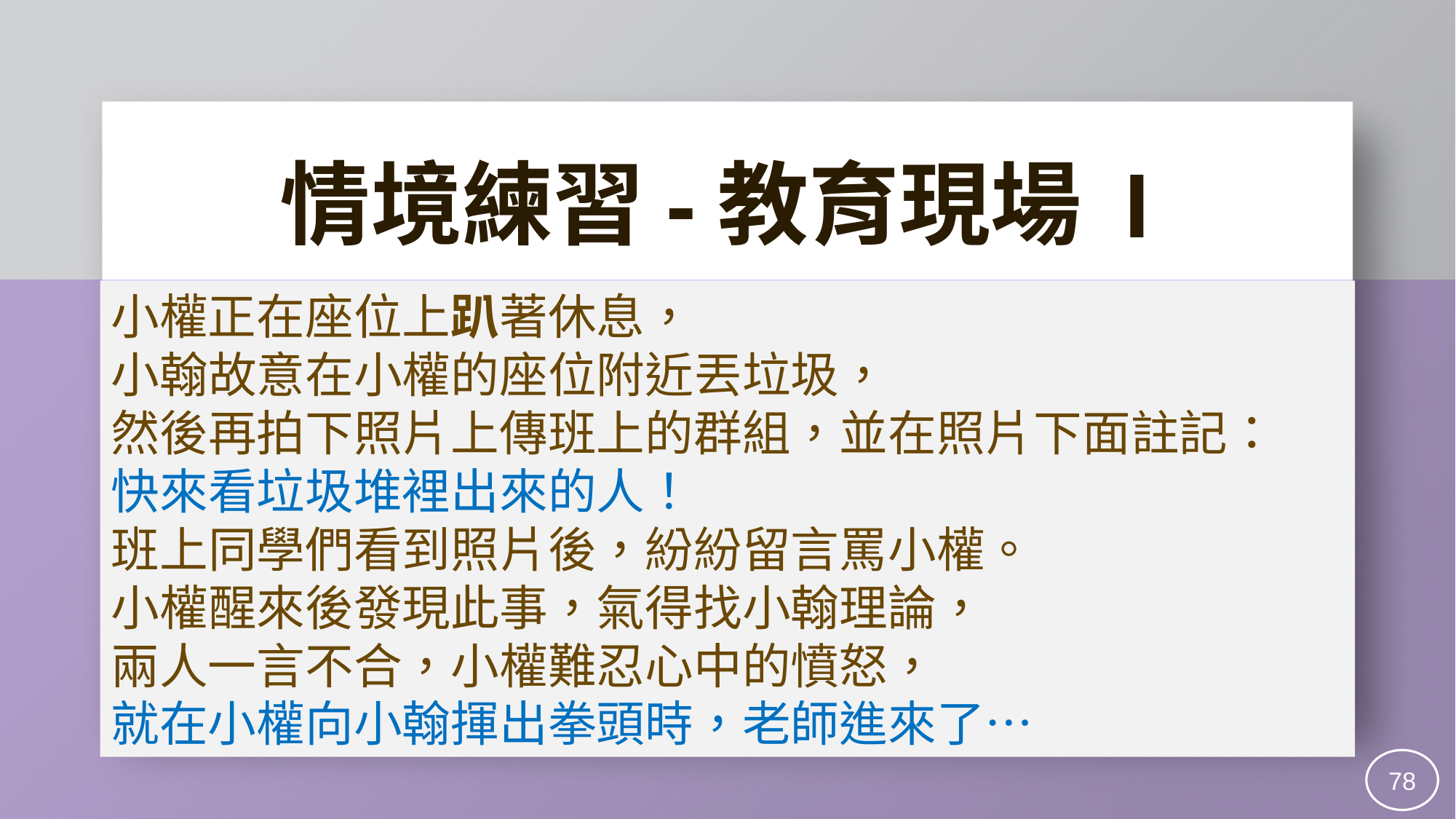

情境練習-教育現場 I
小權正在座位上趴著休息，
小翰故意在小權的座位附近丟垃圾，
然後再拍下照片上傳班上的群組，並在照片下面註記：
快來看垃圾堆裡出來的人！
班上同學們看到照片後，紛紛留言罵小權。
小權醒來後發現此事，氣得找小翰理論，
兩人一言不合，小權難忍心中的憤怒，
就在小權向小翰揮出拳頭時，老師進來了…
78